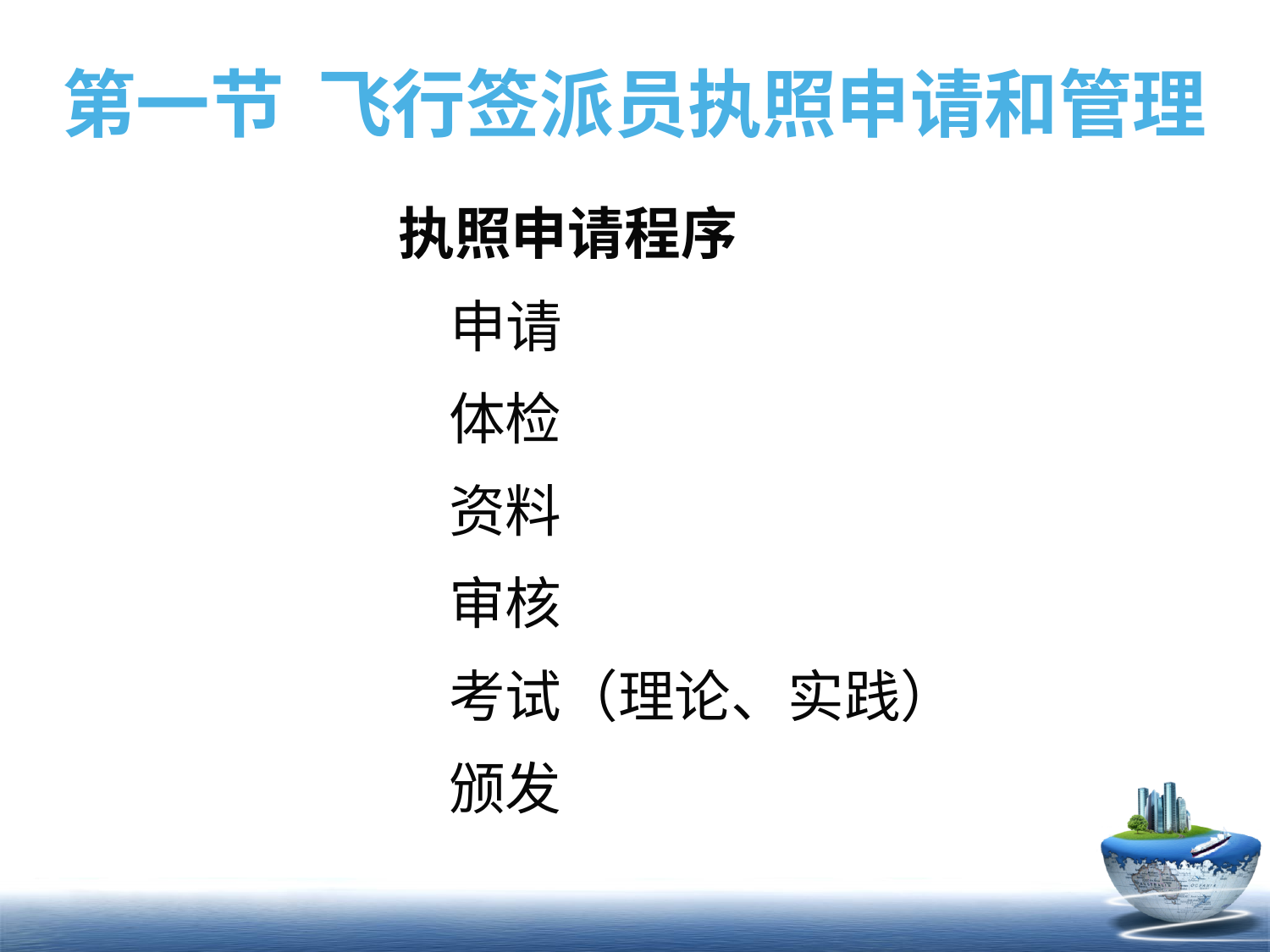

# 第一节  飞行签派员执照申请和管理
 执照申请程序
     申请
     体检
     资料
     审核
     考试（理论、实践）
     颁发